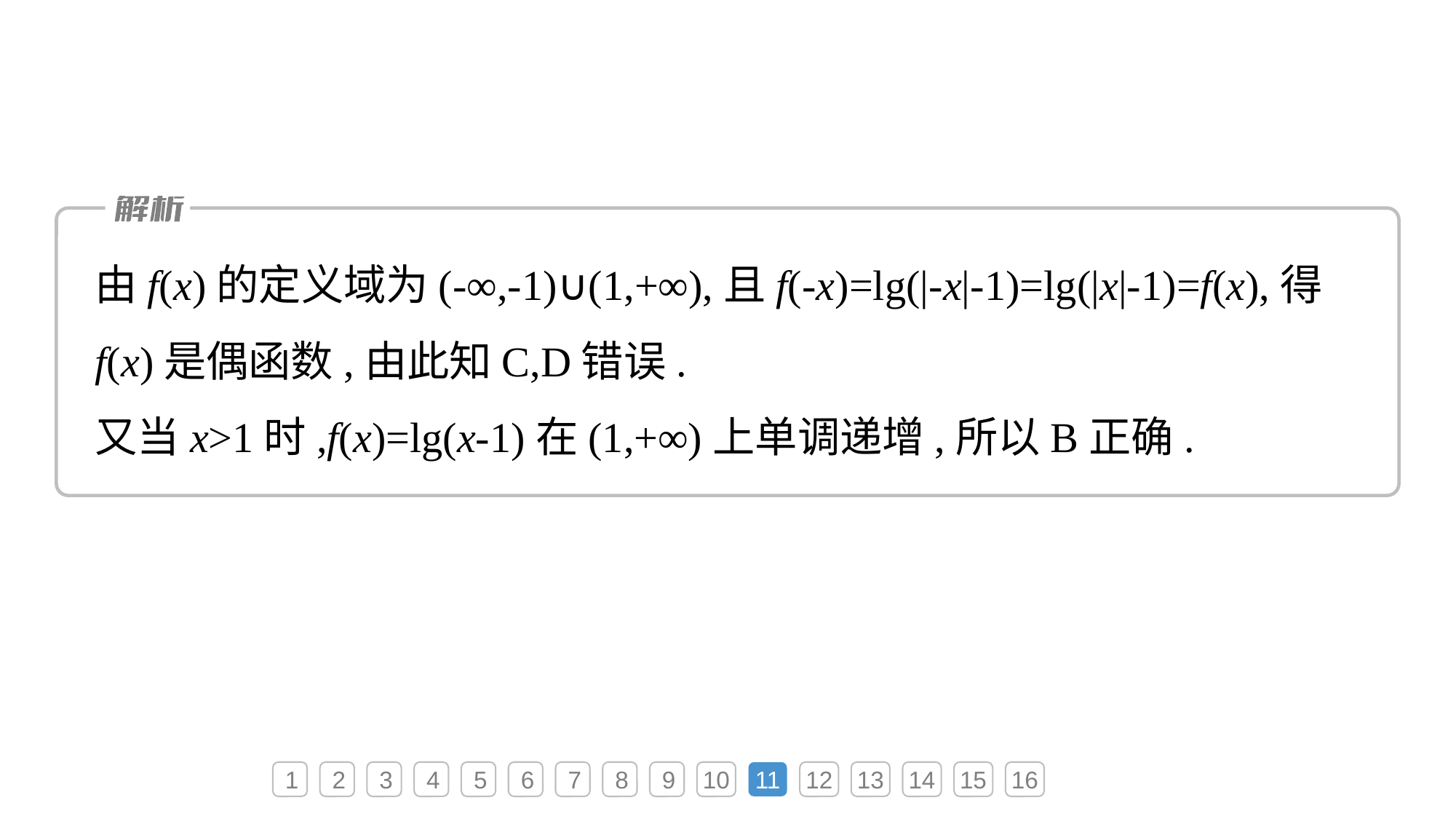

由f(x)的定义域为(-∞,-1)∪(1,+∞),且f(-x)=lg(|-x|-1)=lg(|x|-1)=f(x),得f(x)是偶函数,由此知C,D错误.
又当x>1时,f(x)=lg(x-1)在(1,+∞)上单调递增,所以B正确.
1
2
3
4
5
6
7
8
9
10
11
12
13
14
15
16